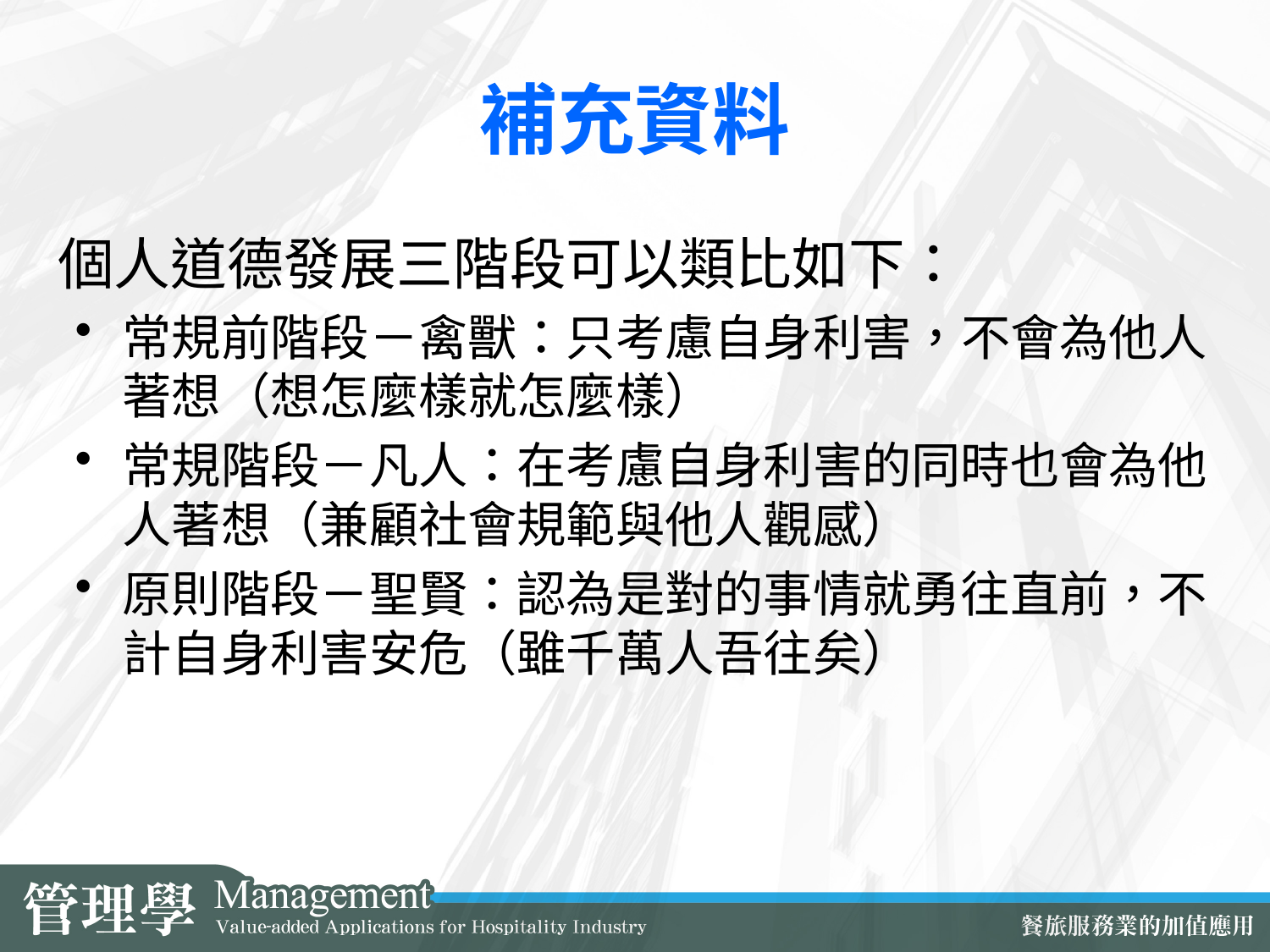

# 補充資料
個人道德發展三階段可以類比如下：
常規前階段－禽獸：只考慮自身利害，不會為他人著想（想怎麼樣就怎麼樣）
常規階段－凡人：在考慮自身利害的同時也會為他人著想（兼顧社會規範與他人觀感）
原則階段－聖賢：認為是對的事情就勇往直前，不計自身利害安危（雖千萬人吾往矣）